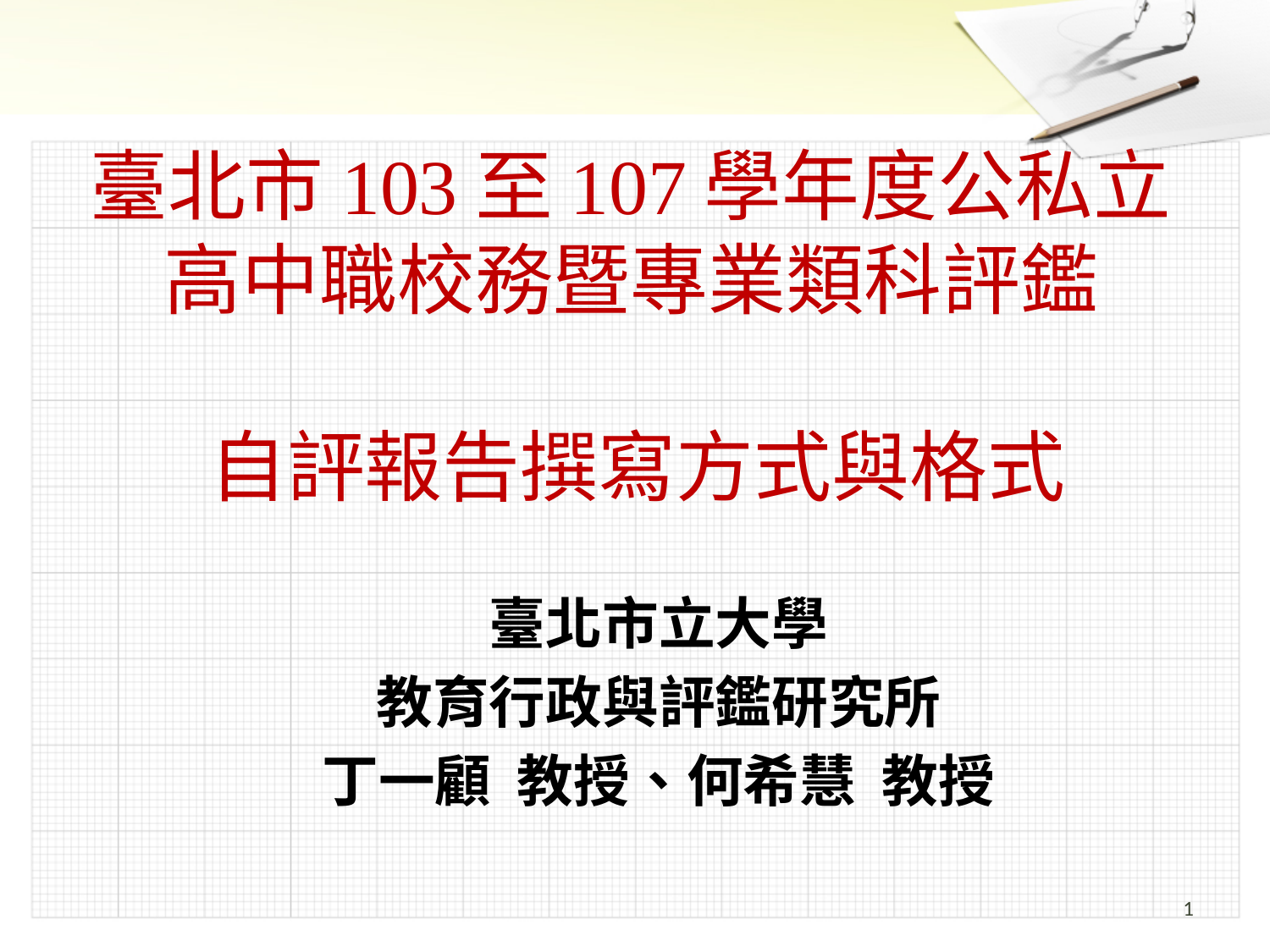

# 臺北市103至107學年度公私立高中職校務暨專業類科評鑑 自評報告撰寫方式與格式
臺北市立大學
教育行政與評鑑研究所
丁一顧  教授、何希慧  教授
1